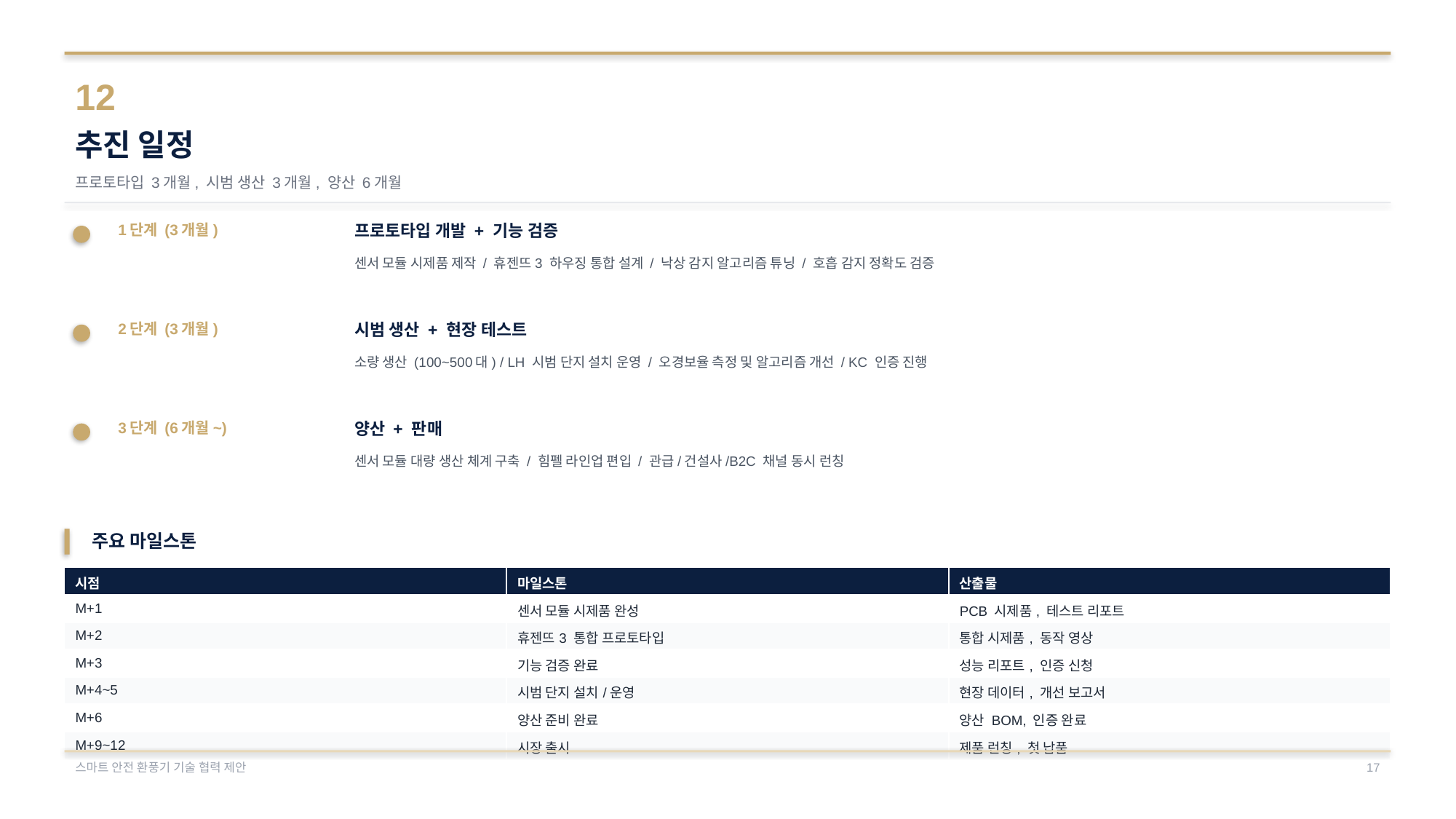

12
추진 일정
프로토타입 3개월, 시범 생산 3개월, 양산 6개월

1단계 (3개월)
프로토타입 개발 + 기능 검증

센서 모듈 시제품 제작 / 휴젠뜨3 하우징 통합 설계 / 낙상 감지 알고리즘 튜닝 / 호흡 감지 정확도 검증
2단계 (3개월)
시범 생산 + 현장 테스트

소량 생산 (100~500대) / LH 시범 단지 설치 운영 / 오경보율 측정 및 알고리즘 개선 / KC 인증 진행
3단계 (6개월~)
양산 + 판매

센서 모듈 대량 생산 체계 구축 / 힘펠 라인업 편입 / 관급/건설사/B2C 채널 동시 런칭
주요 마일스톤

| 시점 | 마일스톤 | 산출물 |
| --- | --- | --- |
| M+1 | 센서 모듈 시제품 완성 | PCB 시제품, 테스트 리포트 |
| M+2 | 휴젠뜨3 통합 프로토타입 | 통합 시제품, 동작 영상 |
| M+3 | 기능 검증 완료 | 성능 리포트, 인증 신청 |
| M+4~5 | 시범 단지 설치/운영 | 현장 데이터, 개선 보고서 |
| M+6 | 양산 준비 완료 | 양산 BOM, 인증 완료 |
| M+9~12 | 시장 출시 | 제품 런칭, 첫 납품 |

스마트 안전 환풍기 기술 협력 제안
17